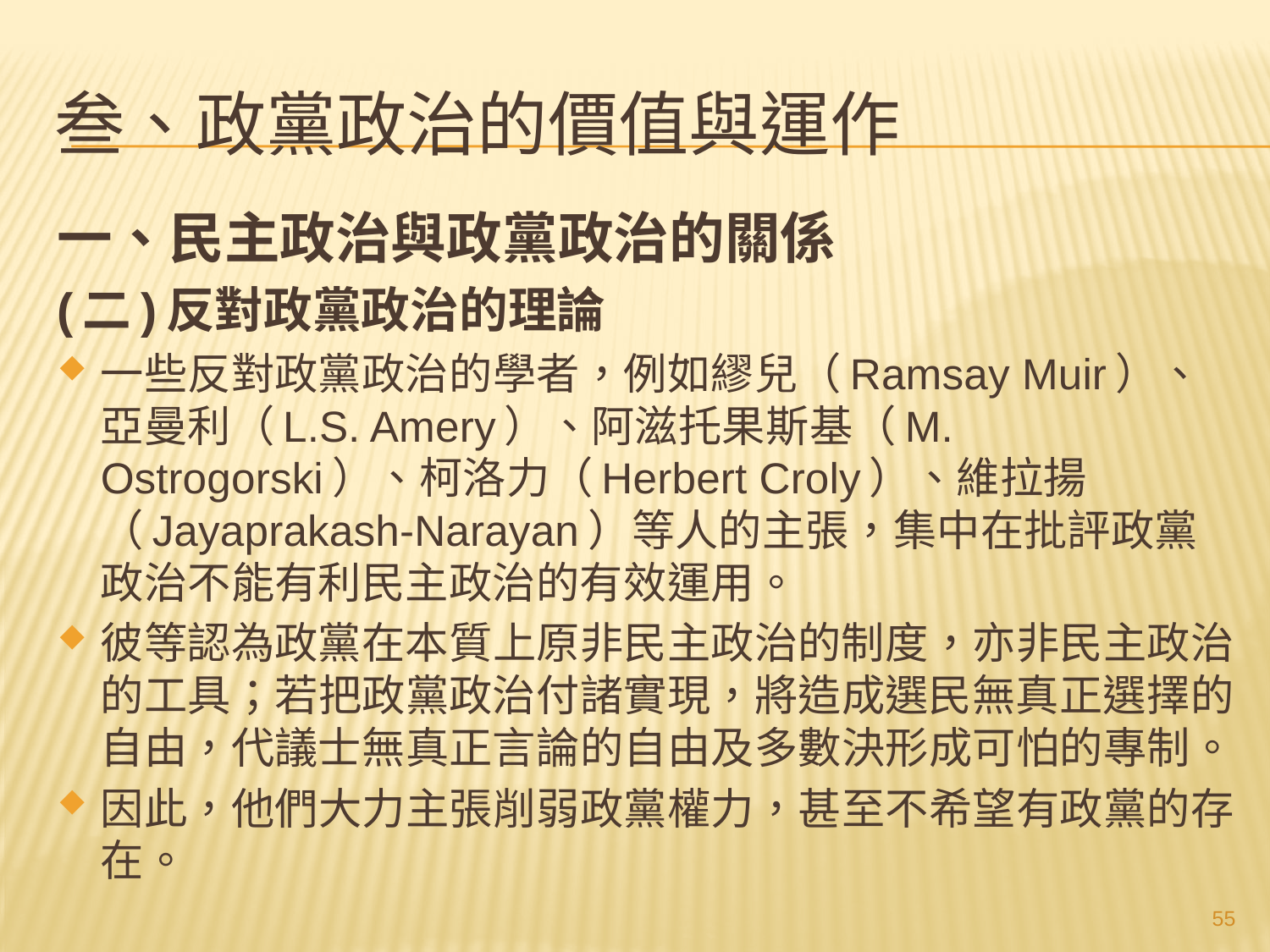

# 叁、政黨政治的價值與運作
一、民主政治與政黨政治的關係
(二)反對政黨政治的理論
一些反對政黨政治的學者，例如繆兒（Ramsay Muir）、亞曼利（L.S. Amery）、阿滋托果斯基（M. Ostrogorski）、柯洛力（Herbert Croly）、維拉揚（Jayaprakash-Narayan）等人的主張，集中在批評政黨政治不能有利民主政治的有效運用。
彼等認為政黨在本質上原非民主政治的制度，亦非民主政治的工具；若把政黨政治付諸實現，將造成選民無真正選擇的自由，代議士無真正言論的自由及多數決形成可怕的專制。
因此，他們大力主張削弱政黨權力，甚至不希望有政黨的存在。
55